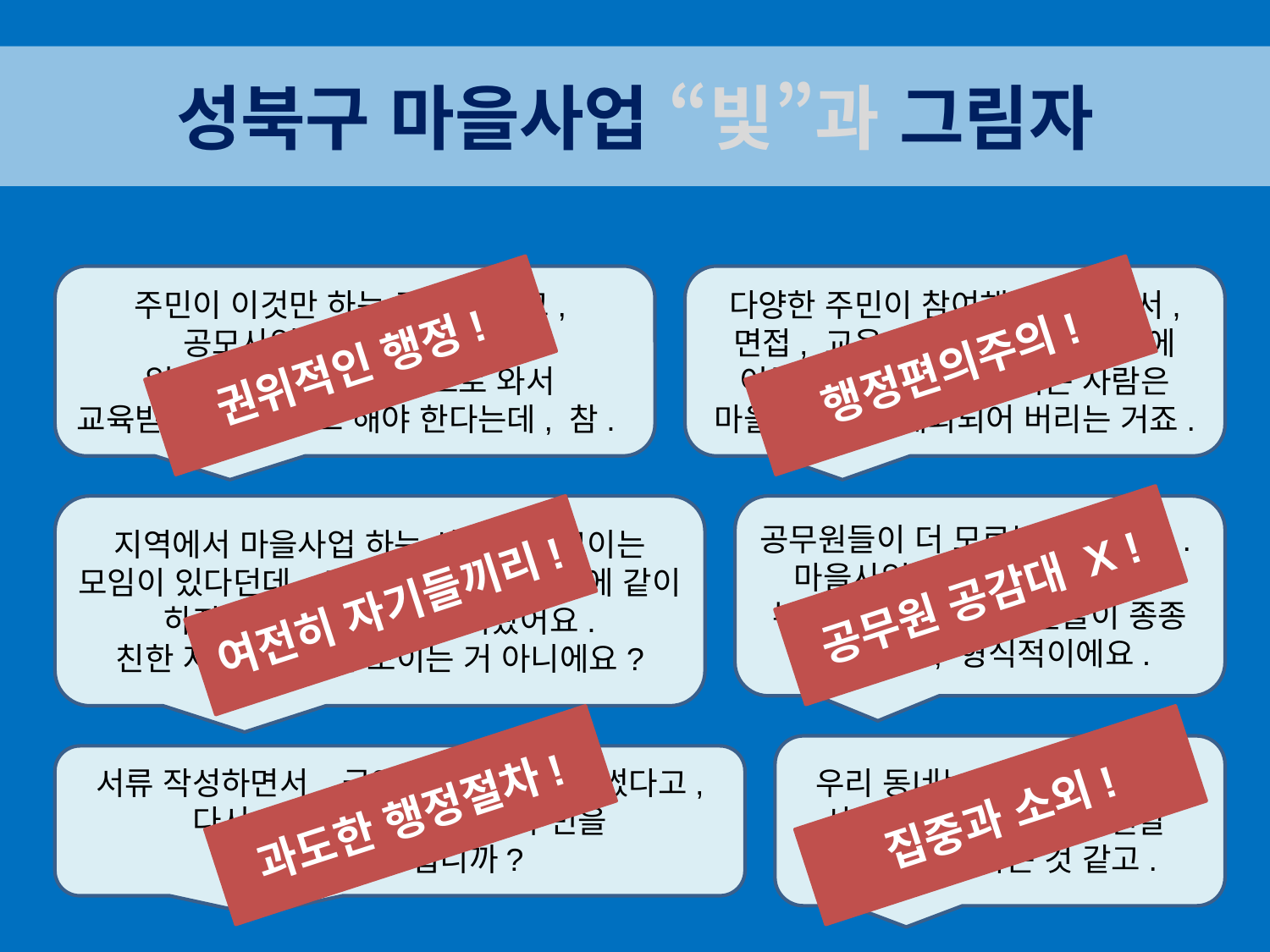

성북구 마을사업 “빛”과 그림자
주민이 이것만 하는 것도 아니고,
공모사업 돈 받고 싶으면,
일주일에 3일을 구청으로 와서
교육받고, 협약하고 해야 한다는데, 참.
다양한 주민이 참여해야 한다면서, 면접, 교육, 모임 등이 모두 낮에 이루어지니, 직장 다니는 사람은 마을사업에서 제외되어 버리는 거죠.
권위적인 행정!
행정편의주의!
지역에서 마을사업 하는 사람들이 모이는 모임이 있다던데, 저희 단체는 그 모임에 같이 하자는 말을 전혀 못 들어봤어요.
친한 자기들끼리만 모이는 거 아니에요?
공무원들이 더 모르는 것 같아요.  마을사업 하면서, 구청 여러 부서의 협조를 구할 일들이 종종 생기는데, 형식적이에요.
공무원 공감대 X !
여전히 자기들끼리!
우리 동네는 마을마을만들기 사업이 거의 없어요. 맨날
하는 데만 하는 것 같고.
서류 작성하면서, 금액 옆에 ‘원’을 안 썼다고, 다시 제출하라는 건 대체 주민을
뭘로 보는 겁니까?
과도한 행정절차!
집중과 소외!